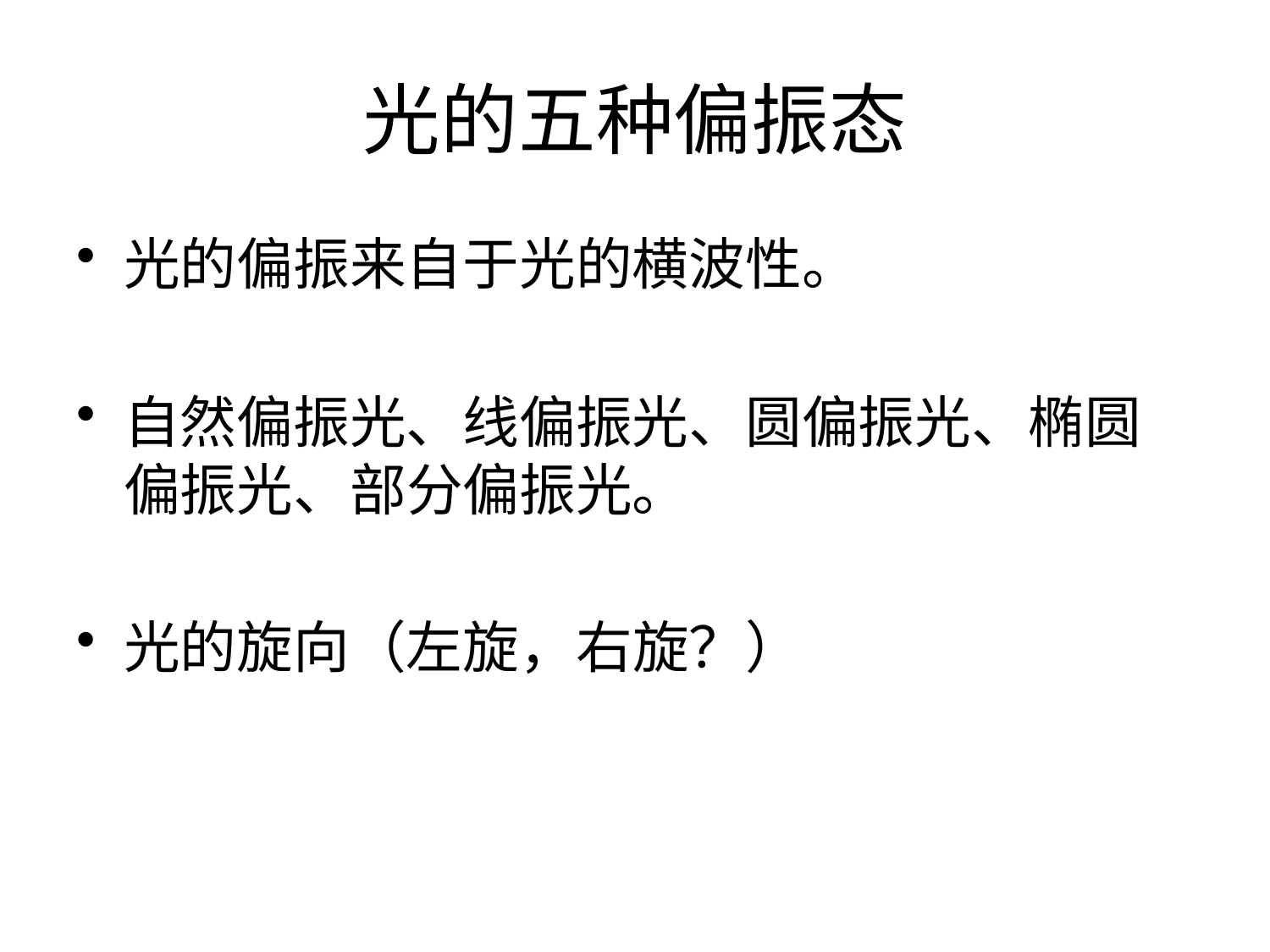

# 光的五种偏振态
光的偏振来自于光的横波性。

自然偏振光、线偏振光、圆偏振光、椭圆偏振光、部分偏振光。

光的旋向（左旋，右旋？）